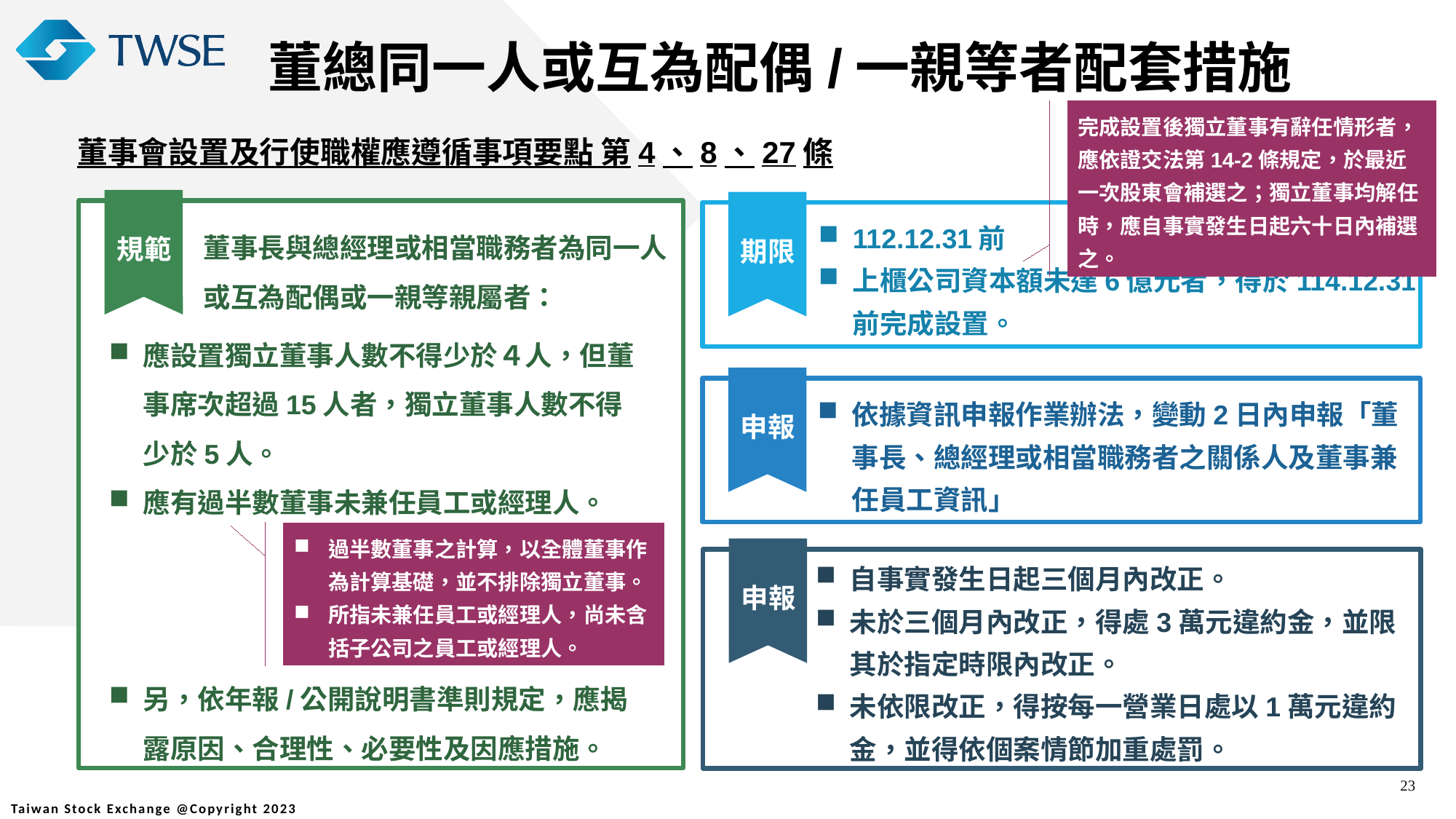

董總同一人或互為配偶/一親等者配套措施
完成設置後獨立董事有辭任情形者，應依證交法第14-2條規定，於最近一次股東會補選之；獨立董事均解任時，應自事實發生日起六十日內補選之。
董事會設置及行使職權應遵循事項要點 第4、8、27條

112.12.31前
上櫃公司資本額未達6億元者，得於114.12.31前完成設置。
董事長與總經理或相當職務者為同一人或互為配偶或一親等親屬者：
規範
期限
應設置獨立董事人數不得少於４人，但董事席次超過15人者，獨立董事人數不得少於5人。
應有過半數董事未兼任員工或經理人。

另，依年報/公開說明書準則規定，應揭露原因、合理性、必要性及因應措施。

依據資訊申報作業辦法，變動2日內申報「董事長、總經理或相當職務者之關係人及董事兼任員工資訊」
申報
過半數董事之計算，以全體董事作為計算基礎，並不排除獨立董事。
所指未兼任員工或經理人，尚未含括子公司之員工或經理人。

自事實發生日起三個月內改正。
未於三個月內改正，得處3萬元違約金，並限其於指定時限內改正。
未依限改正，得按每一營業日處以1萬元違約金，並得依個案情節加重處罰。

申報
23